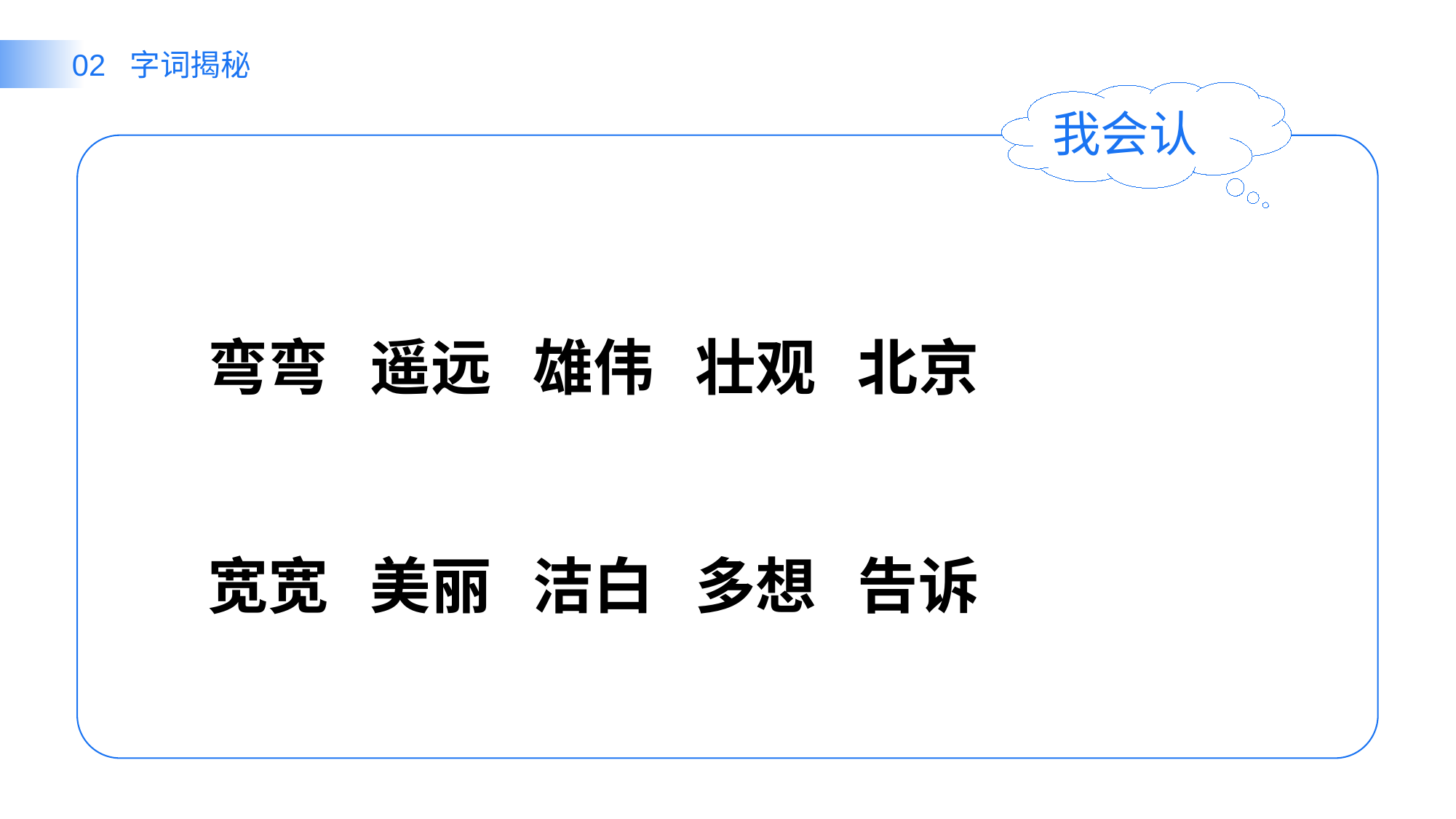

02  字词揭秘
我会认

弯弯   遥远   雄伟   壮观   北京

宽宽   美丽   洁白   多想   告诉